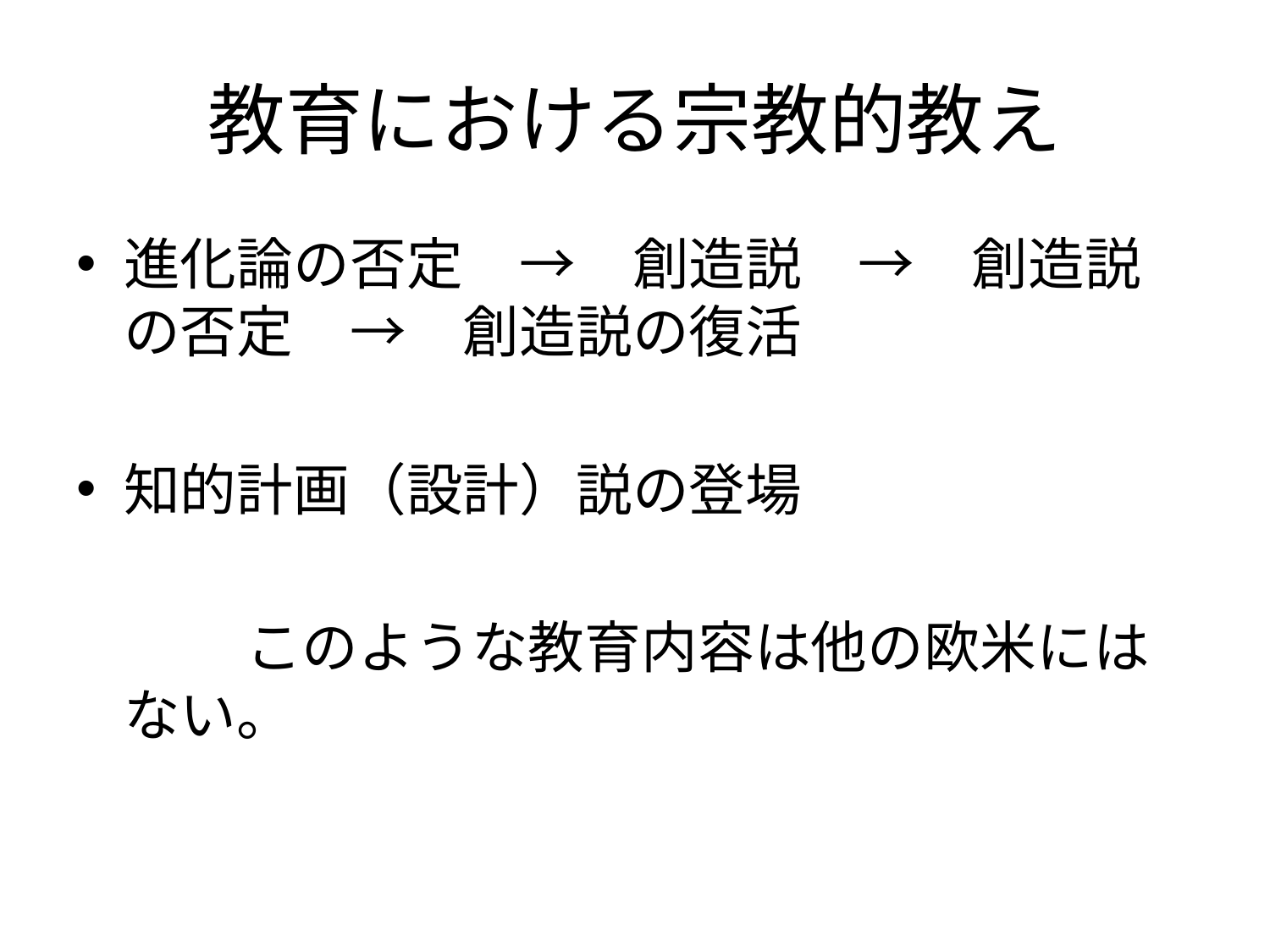

# 教育における宗教的教え
進化論の否定　→　創造説　→　創造説の否定　→　創造説の復活

知的計画（設計）説の登場

　　　このような教育内容は他の欧米にはない。